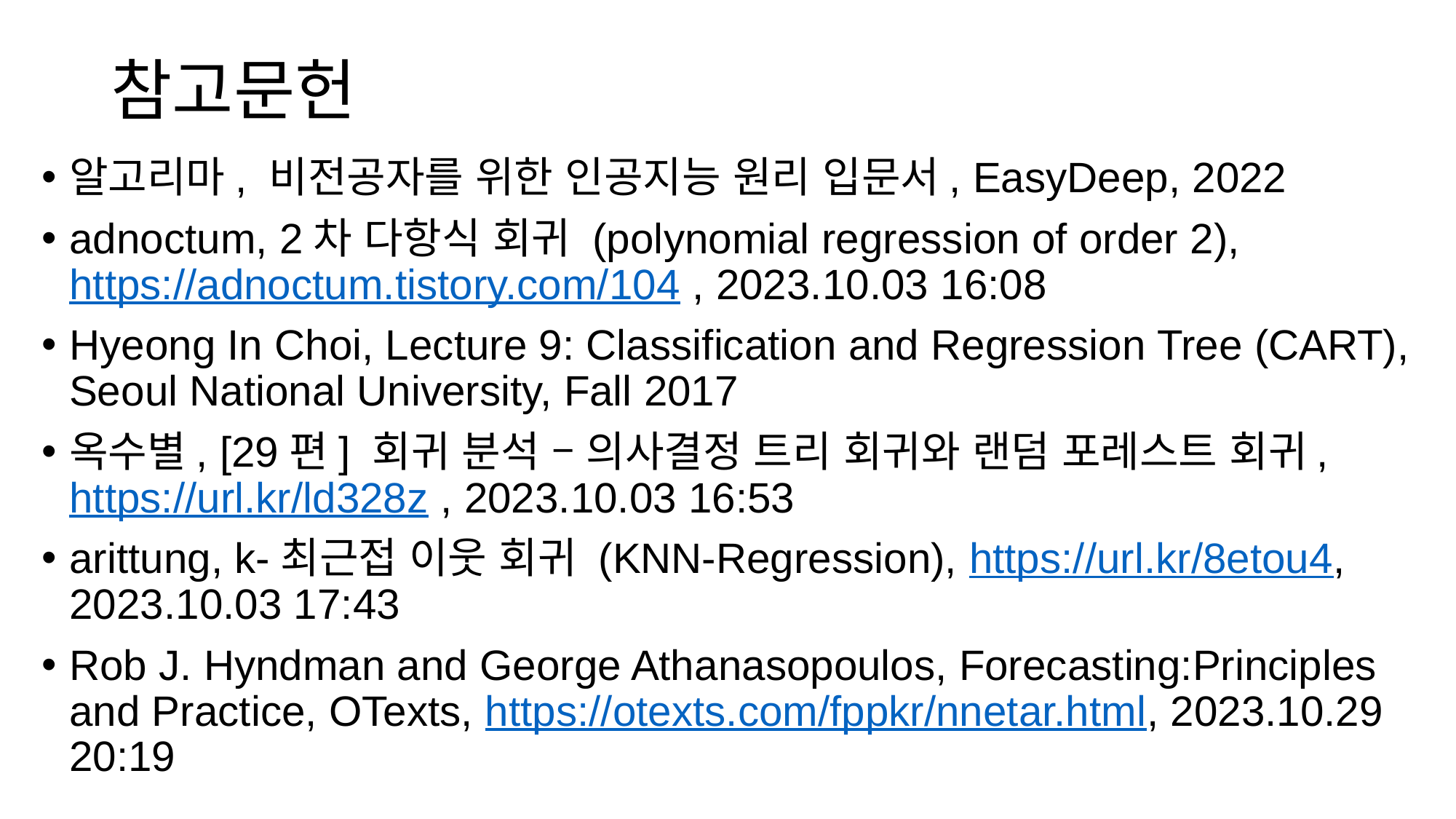

# 참고문헌
알고리마, 비전공자를 위한 인공지능 원리 입문서, EasyDeep, 2022
adnoctum, 2차 다항식 회귀 (polynomial regression of order 2),  https://adnoctum.tistory.com/104 , 2023.10.03 16:08
Hyeong In Choi, Lecture 9: Classification and Regression Tree (CART), Seoul National University, Fall 2017
옥수별, [29편] 회귀 분석 – 의사결정 트리 회귀와 랜덤 포레스트 회귀, https://url.kr/ld328z , 2023.10.03 16:53
arittung, k-최근접 이웃 회귀 (KNN-Regression), https://url.kr/8etou4, 2023.10.03 17:43
Rob J. Hyndman and George Athanasopoulos, Forecasting:Principles and Practice, OTexts, https://otexts.com/fppkr/nnetar.html, 2023.10.29 20:19